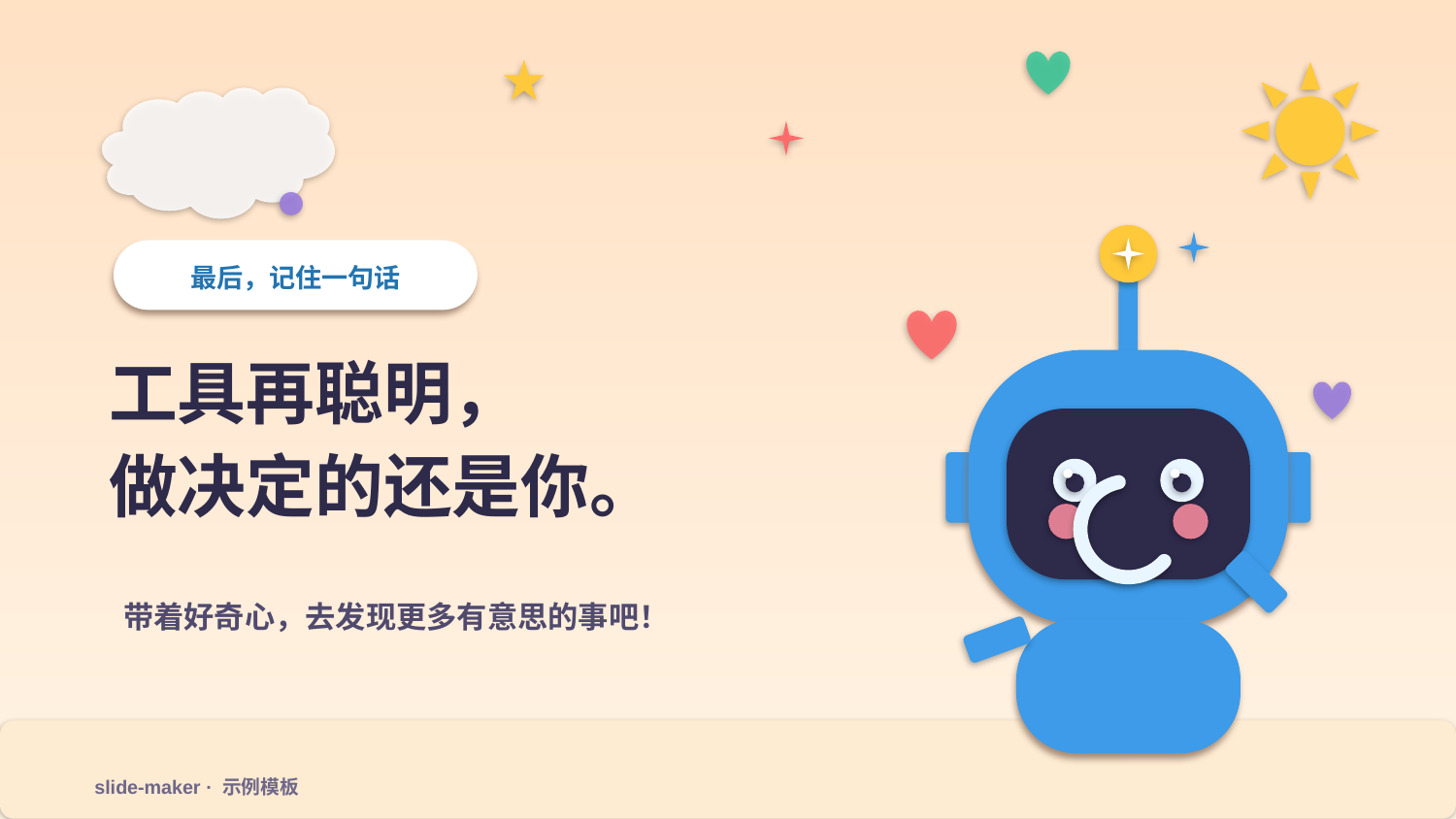

最后，记住一句话

工具再聪明，
做决定的还是你。

带着好奇心，去发现更多有意思的事吧！

slide-maker · 示例模板